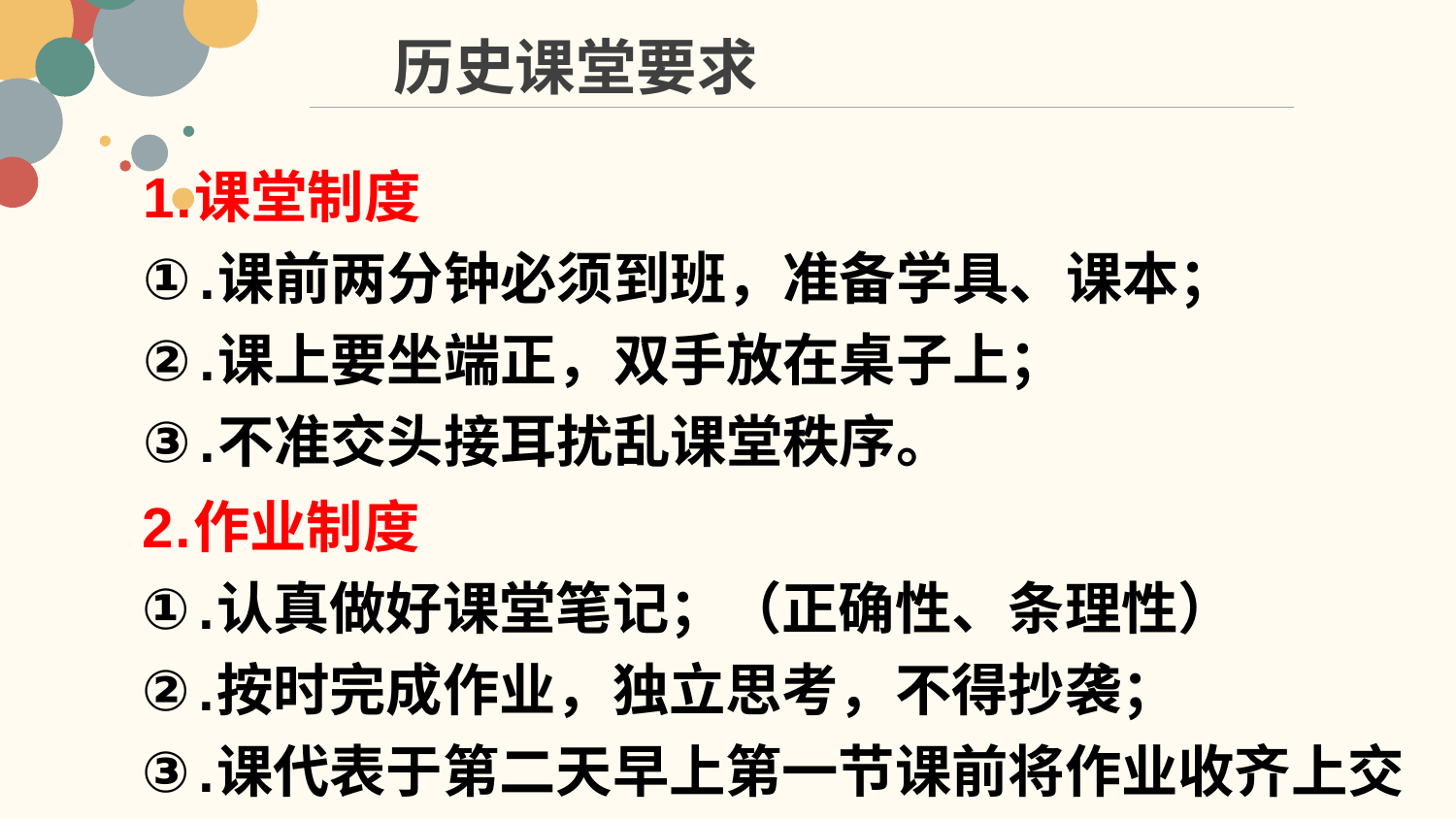

历史课堂要求
课堂制度
课前两分钟必须到班，准备学具、课本；
课上要坐端正，双手放在桌子上；
不准交头接耳扰乱课堂秩序。
作业制度
认真做好课堂笔记；（正确性、条理性）
按时完成作业，独立思考，不得抄袭；
课代表于第二天早上第一节课前将作业收齐上交